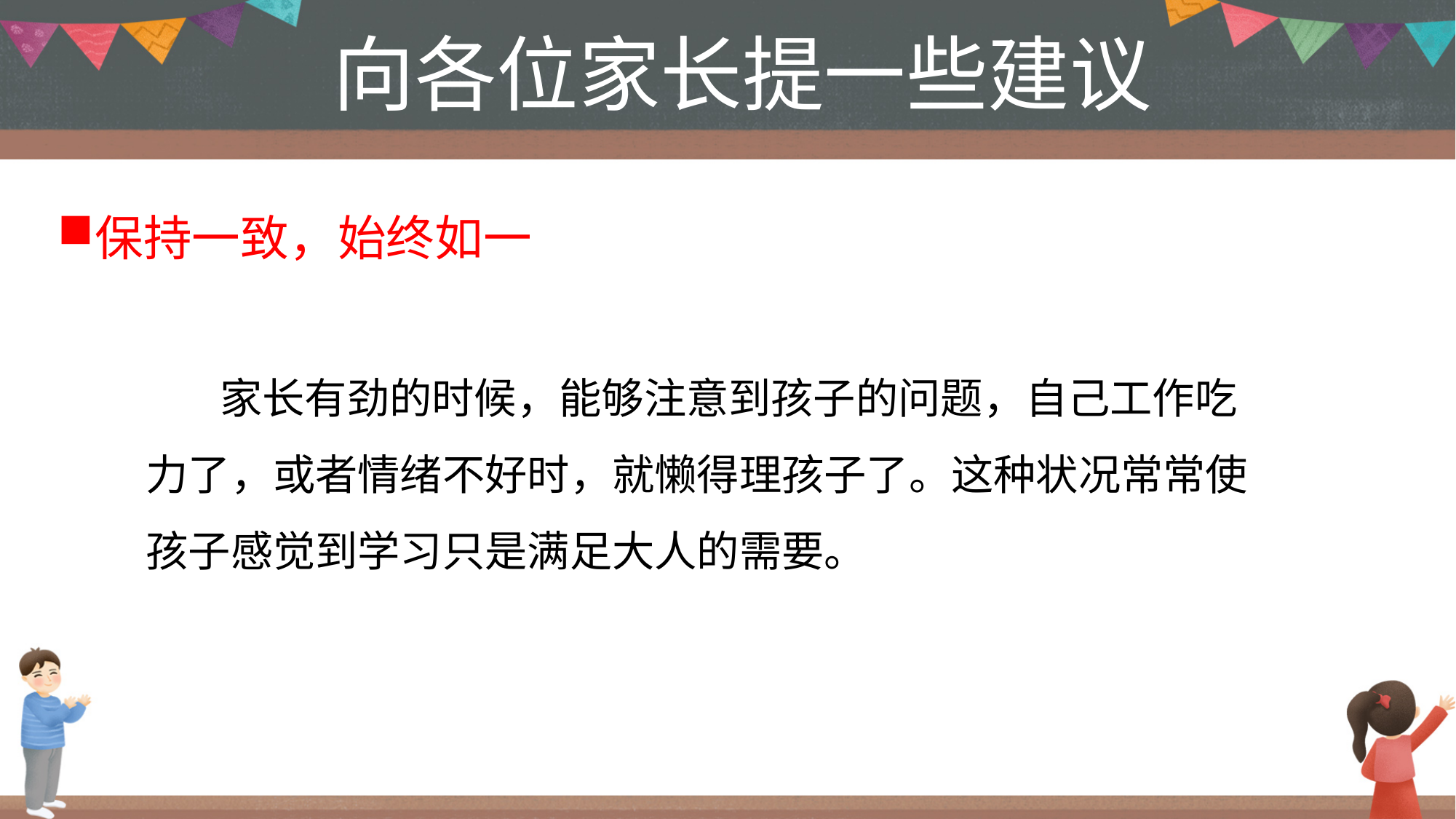

向各位家长提一些建议
保持一致，始终如一

        家长有劲的时候，能够注意到孩子的问题，自己工作吃力了，或者情绪不好时，就懒得理孩子了。这种状况常常使孩子感觉到学习只是满足大人的需要。